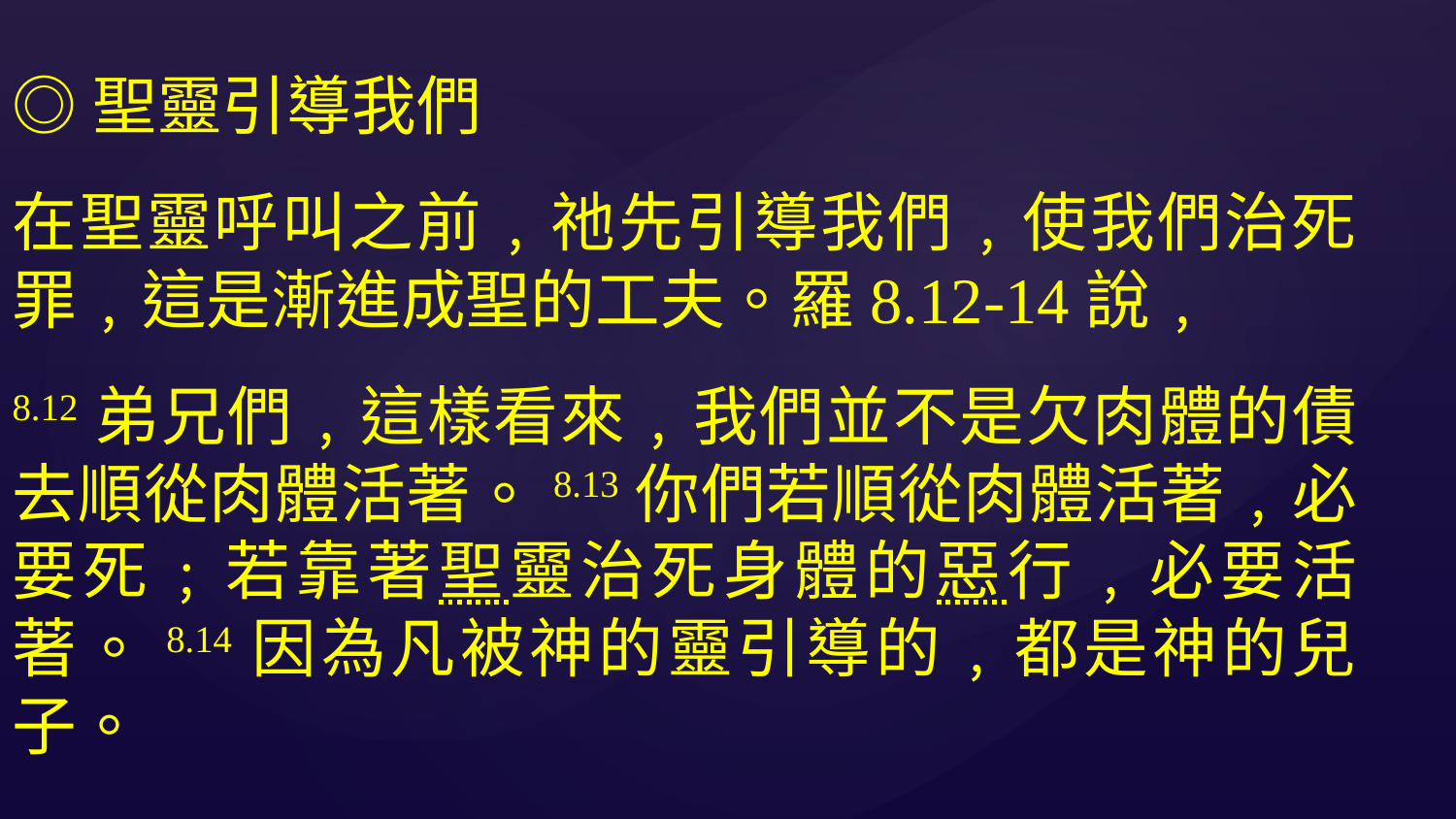

◎聖靈引導我們

在聖靈呼叫之前﹐祂先引導我們﹐使我們治死罪﹐這是漸進成聖的工夫。羅8.12-14說﹐

8.12弟兄們﹐這樣看來﹐我們並不是欠肉體的債去順從肉體活著。8.13你們若順從肉體活著﹐必要死﹔若靠著聖靈治死身體的惡行﹐必要活著。8.14因為凡被神的靈引導的﹐都是神的兒子。